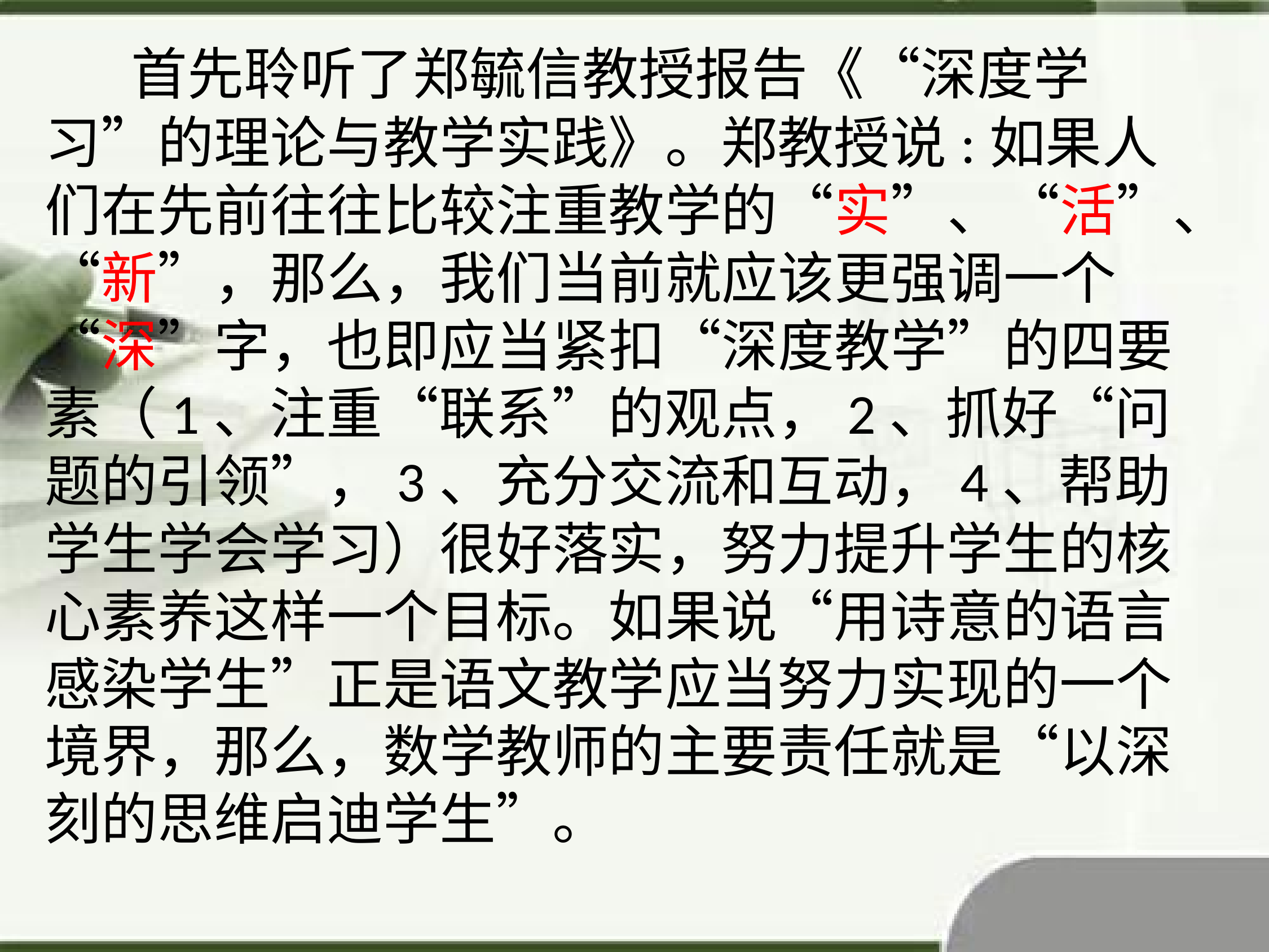

首先聆听了郑毓信教授报告《“深度学习”的理论与教学实践》。郑教授说:如果人们在先前往往比较注重教学的“实”、“活”、“新”，那么，我们当前就应该更强调一个“深”字，也即应当紧扣“深度教学”的四要素（1、注重“联系”的观点，2、抓好“问题的引领”，3、充分交流和互动，4、帮助学生学会学习）很好落实，努力提升学生的核心素养这样一个目标。如果说“用诗意的语言感染学生”正是语文教学应当努力实现的一个境界，那么，数学教师的主要责任就是“以深刻的思维启迪学生”。